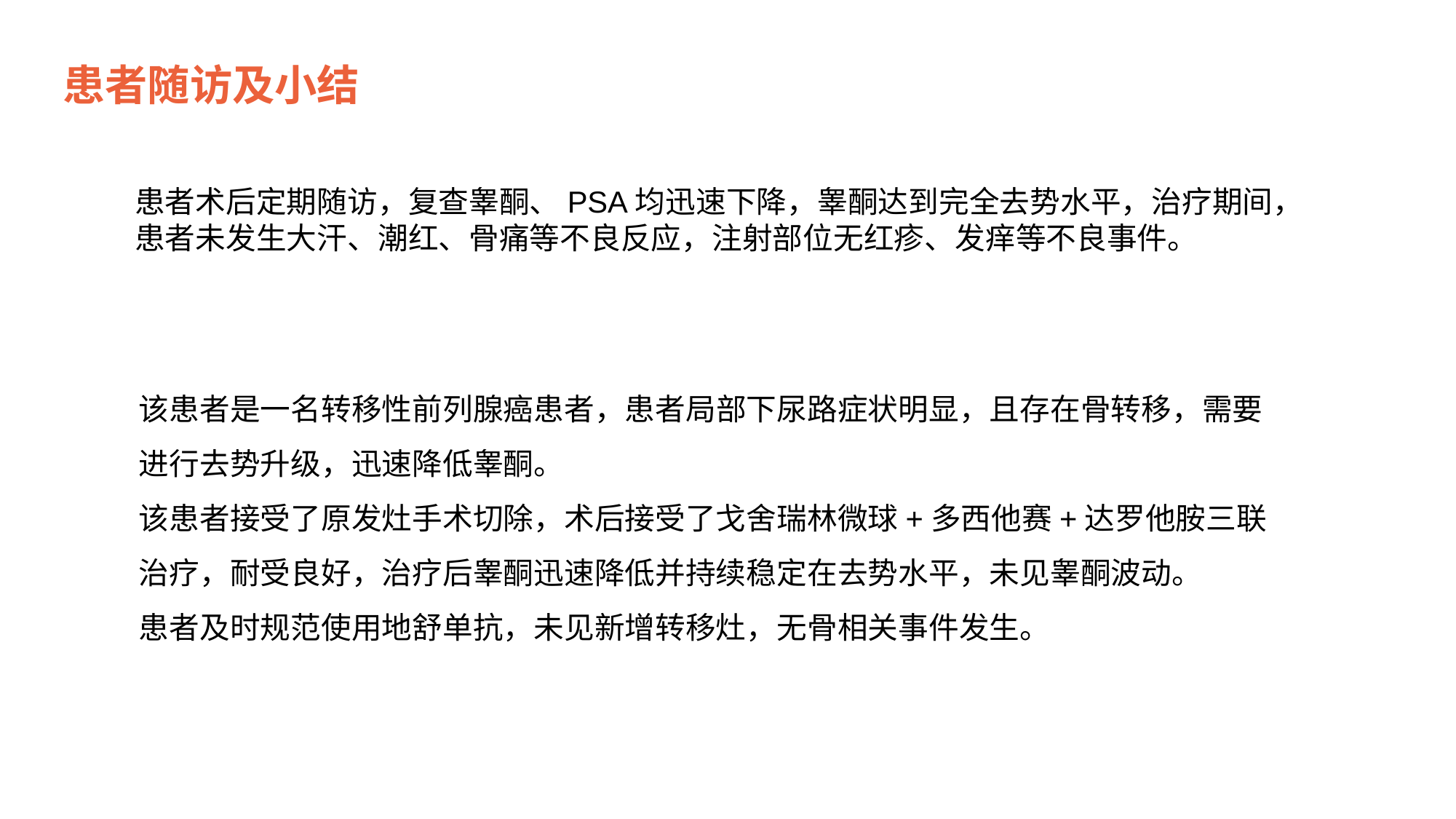

患者随访及小结
患者术后定期随访，复查睾酮、PSA均迅速下降，睾酮达到完全去势水平，治疗期间，患者未发生大汗、潮红、骨痛等不良反应，注射部位无红疹、发痒等不良事件。
该患者是一名转移性前列腺癌患者，患者局部下尿路症状明显，且存在骨转移，需要进行去势升级，迅速降低睾酮。
该患者接受了原发灶手术切除，术后接受了戈舍瑞林微球+多西他赛+达罗他胺三联治疗，耐受良好，治疗后睾酮迅速降低并持续稳定在去势水平，未见睾酮波动。
患者及时规范使用地舒单抗，未见新增转移灶，无骨相关事件发生。